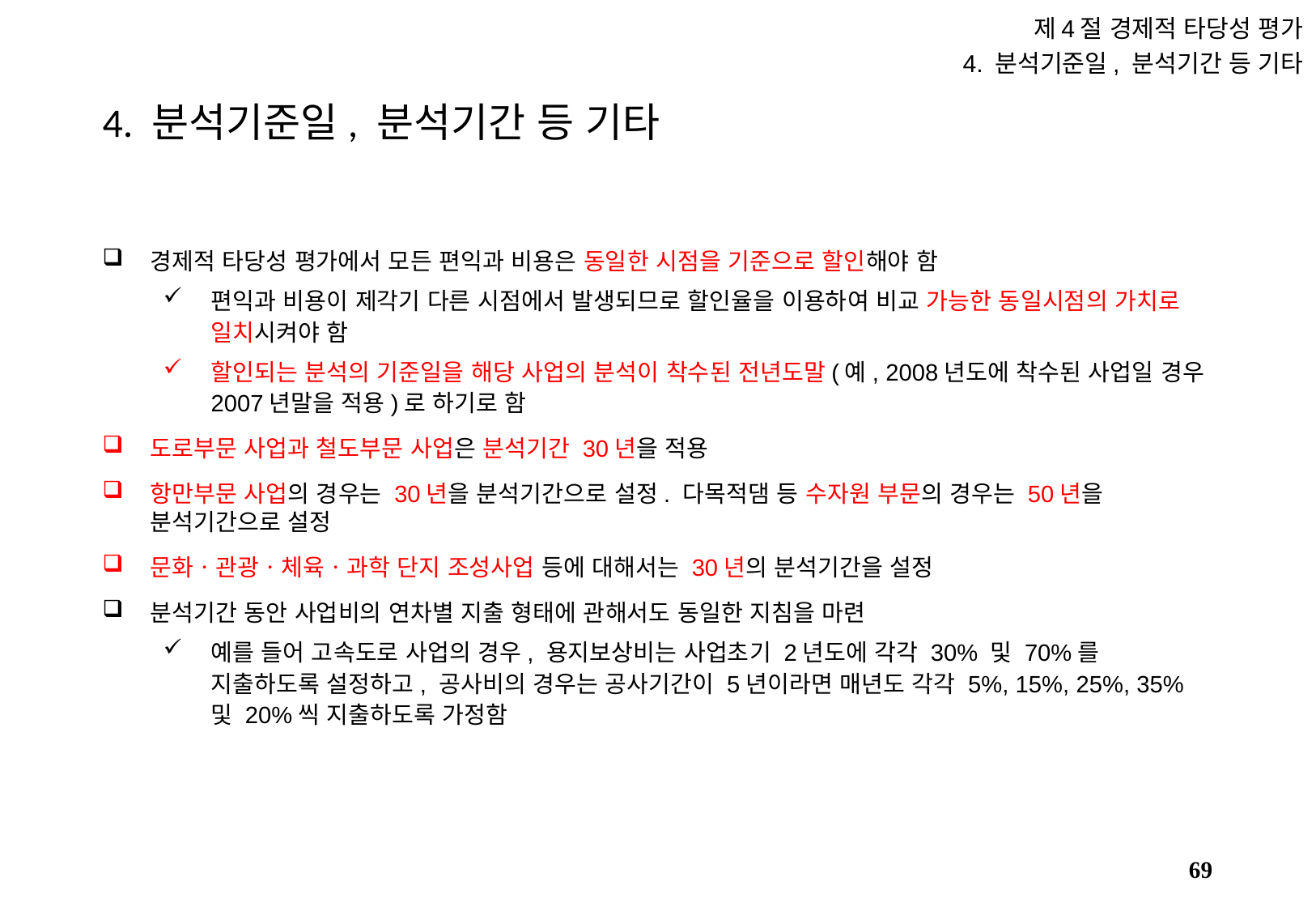

제4절 경제적 타당성 평가
4. 분석기준일, 분석기간 등 기타
# 4. 분석기준일, 분석기간 등 기타
경제적 타당성 평가에서 모든 편익과 비용은 동일한 시점을 기준으로 할인해야 함
편익과 비용이 제각기 다른 시점에서 발생되므로 할인율을 이용하여 비교 가능한 동일시점의 가치로 일치시켜야 함
할인되는 분석의 기준일을 해당 사업의 분석이 착수된 전년도말(예, 2008년도에 착수된 사업일 경우 2007년말을 적용)로 하기로 함
도로부문 사업과 철도부문 사업은 분석기간 30년을 적용
항만부문 사업의 경우는 30년을 분석기간으로 설정. 다목적댐 등 수자원 부문의 경우는 50년을 분석기간으로 설정
문화ㆍ관광ㆍ체육ㆍ과학 단지 조성사업 등에 대해서는 30년의 분석기간을 설정
분석기간 동안 사업비의 연차별 지출 형태에 관해서도 동일한 지침을 마련
예를 들어 고속도로 사업의 경우, 용지보상비는 사업초기 2년도에 각각 30% 및 70%를 지출하도록 설정하고, 공사비의 경우는 공사기간이 5년이라면 매년도 각각 5%, 15%, 25%, 35% 및 20%씩 지출하도록 가정함
69